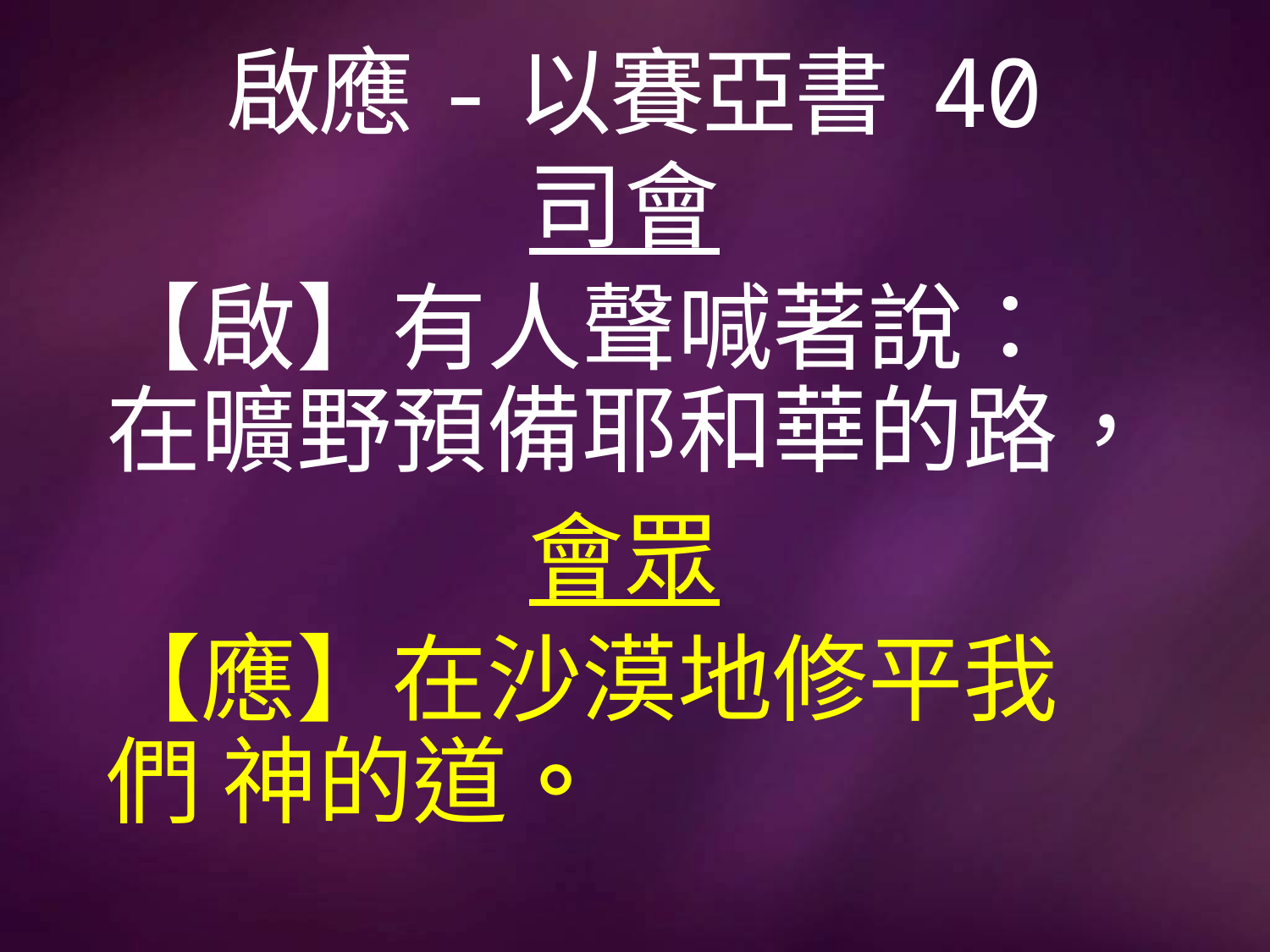

# 啟應-以賽亞書 40
司會
【啟】有人聲喊著說：在曠野預備耶和華的路，

會眾
【應】在沙漠地修平我們 神的道。